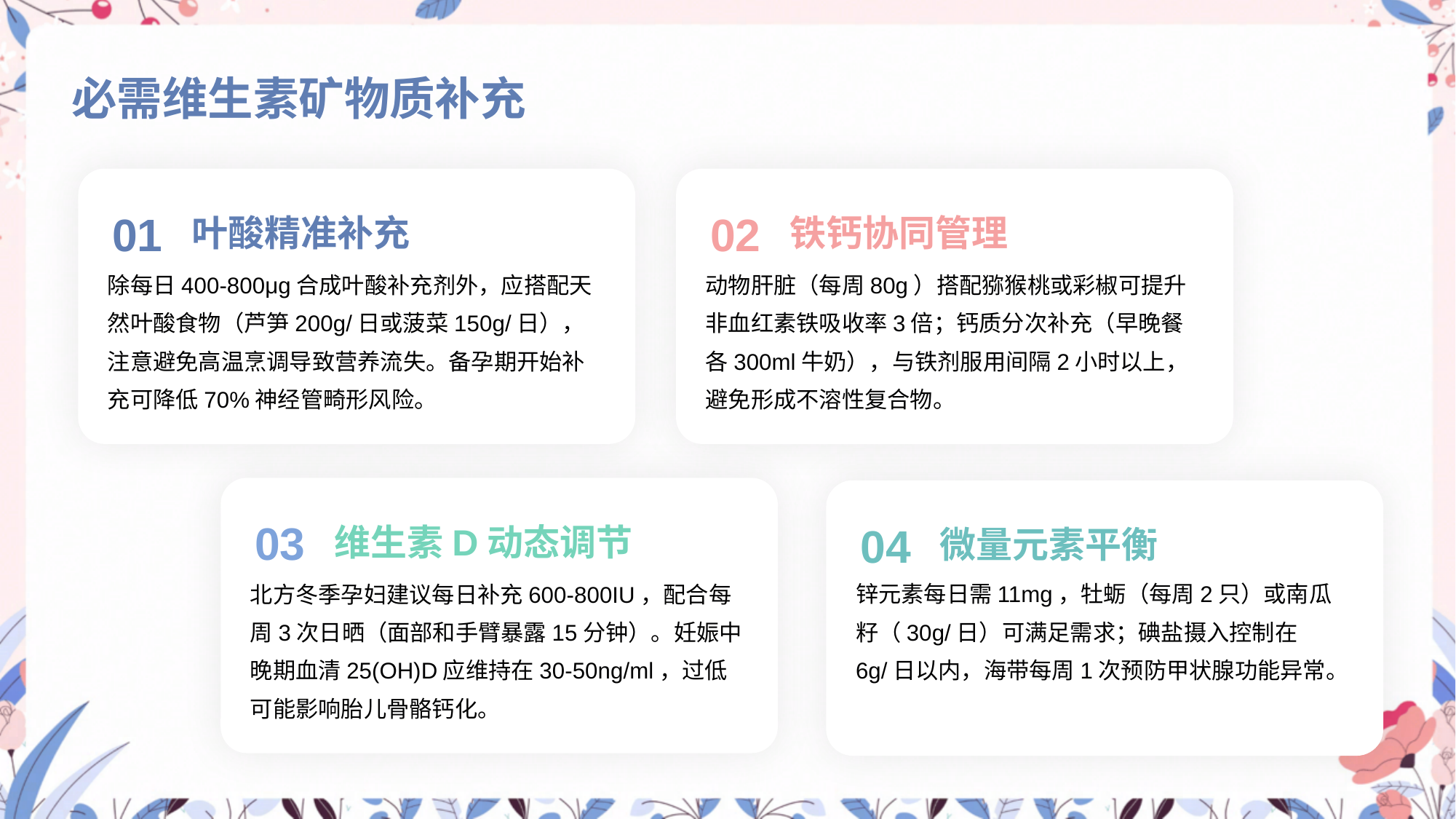

必需维生素矿物质补充

01
02
叶酸精准补充
铁钙协同管理
除每日400-800μg合成叶酸补充剂外，应搭配天然叶酸食物（芦笋200g/日或菠菜150g/日），注意避免高温烹调导致营养流失。备孕期开始补充可降低70%神经管畸形风险。
动物肝脏（每周80g）搭配猕猴桃或彩椒可提升非血红素铁吸收率3倍；钙质分次补充（早晚餐各300ml牛奶），与铁剂服用间隔2小时以上，避免形成不溶性复合物。

03
04
维生素D动态调节
微量元素平衡
北方冬季孕妇建议每日补充600-800IU，配合每周3次日晒（面部和手臂暴露15分钟）。妊娠中晚期血清25(OH)D应维持在30-50ng/ml，过低可能影响胎儿骨骼钙化。
锌元素每日需11mg，牡蛎（每周2只）或南瓜籽（30g/日）可满足需求；碘盐摄入控制在6g/日以内，海带每周1次预防甲状腺功能异常。